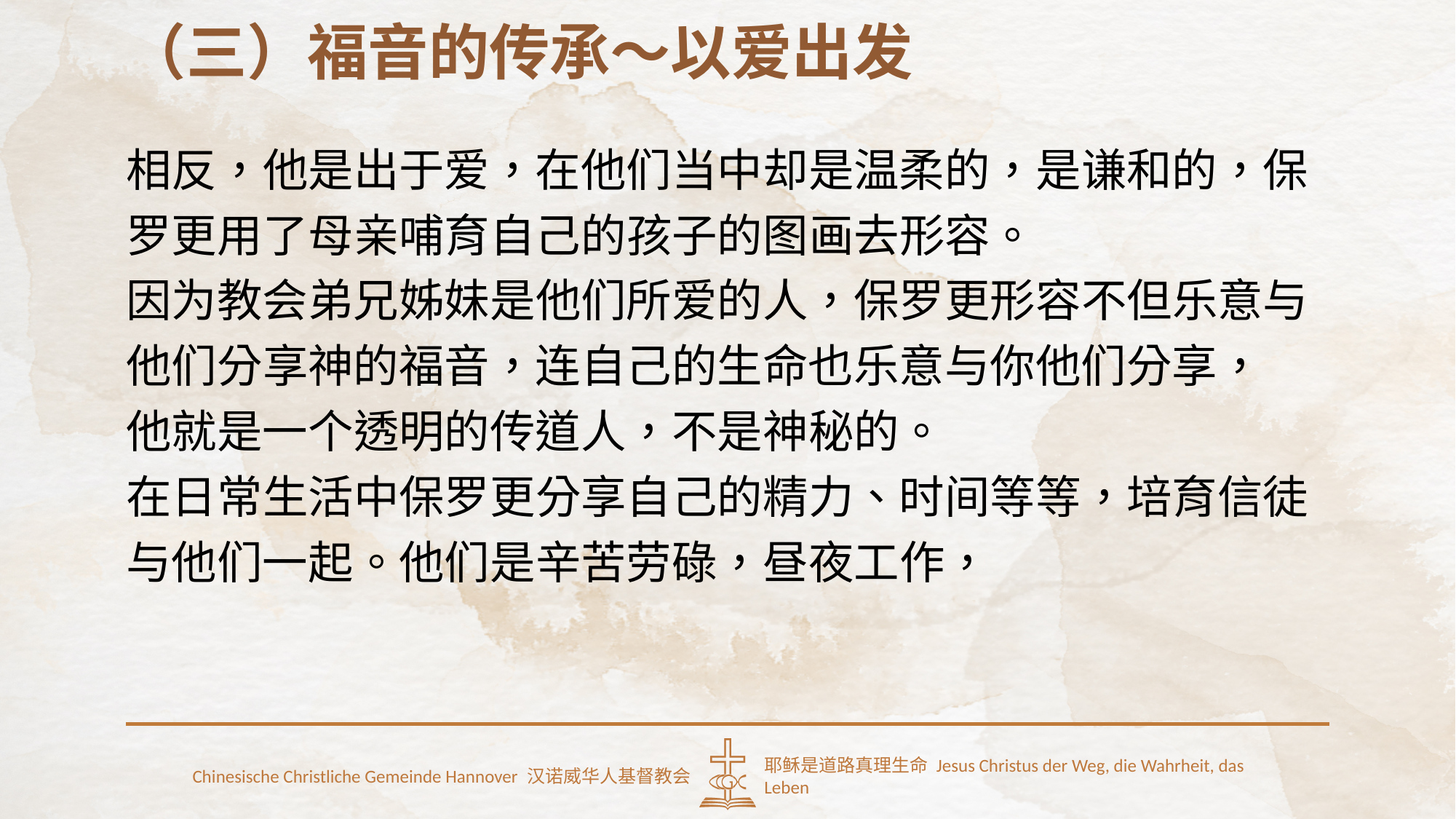

（三）福音的传承～以爱出发
相反，他是出于爱，在他们当中却是温柔的，是谦和的，保罗更用了母亲哺育自己的孩子的图画去形容。
因为教会弟兄姊妹是他们所爱的人，保罗更形容不但乐意与他们分享神的福音，连自己的生命也乐意与你他们分享，
他就是一个透明的传道人，不是神秘的。
在日常生活中保罗更分享自己的精力、时间等等，培育信徒与他们一起。他们是辛苦劳碌，昼夜工作，